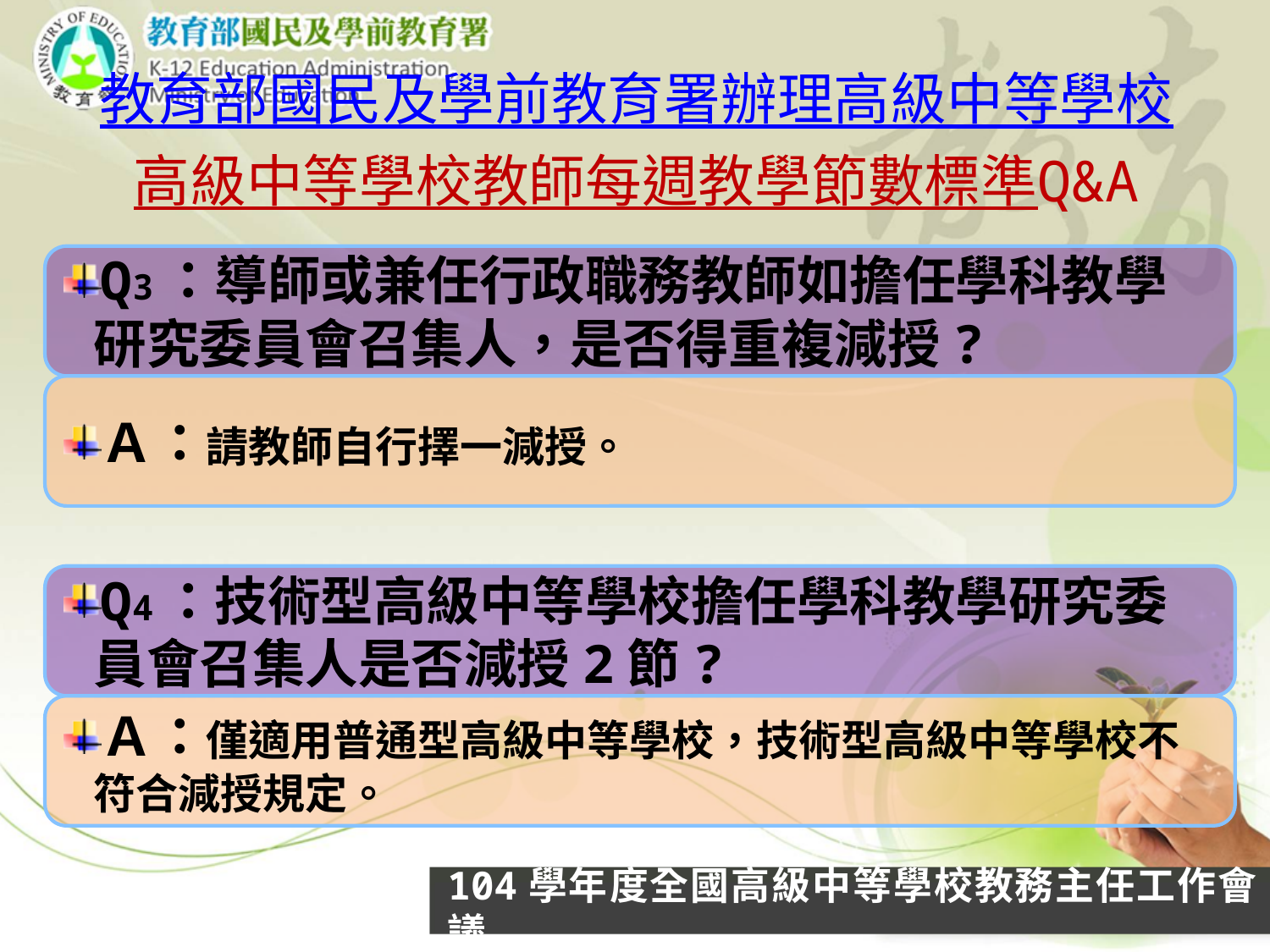

# 教育部國民及學前教育署辦理高級中等學校高級中等學校教師每週教學節數標準Q&A
Q3：導師或兼任行政職務教師如擔任學科教學研究委員會召集人，是否得重複減授?
Ａ：請教師自行擇一減授。
Q4：技術型高級中等學校擔任學科教學研究委員會召集人是否減授2節?
Ａ：僅適用普通型高級中等學校，技術型高級中等學校不符合減授規定。
104學年度全國高級中等學校教務主任工作會議
30
30